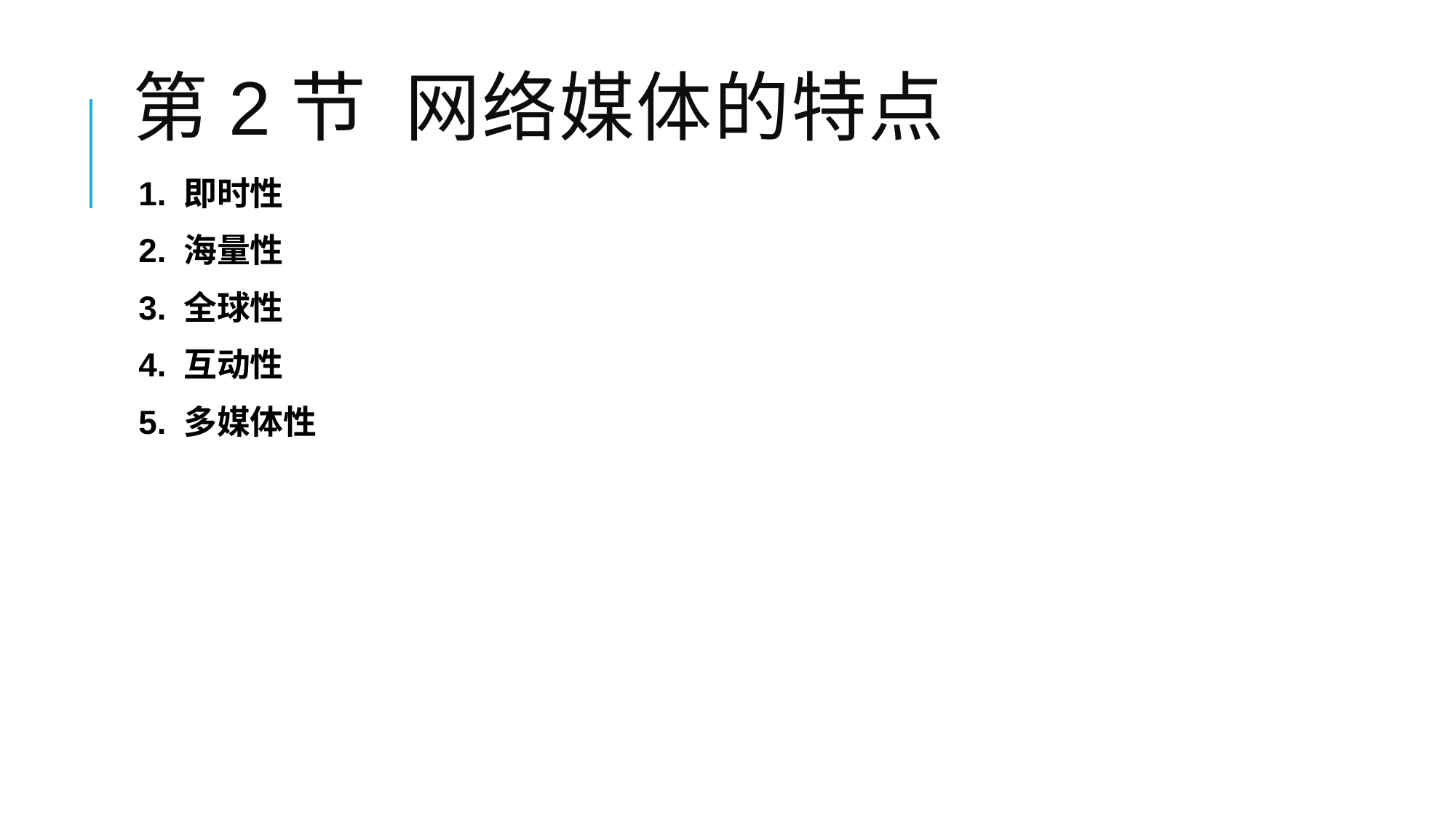

# 第2节  网络媒体的特点
1. 即时性
2. 海量性
3. 全球性
4. 互动性
5. 多媒体性